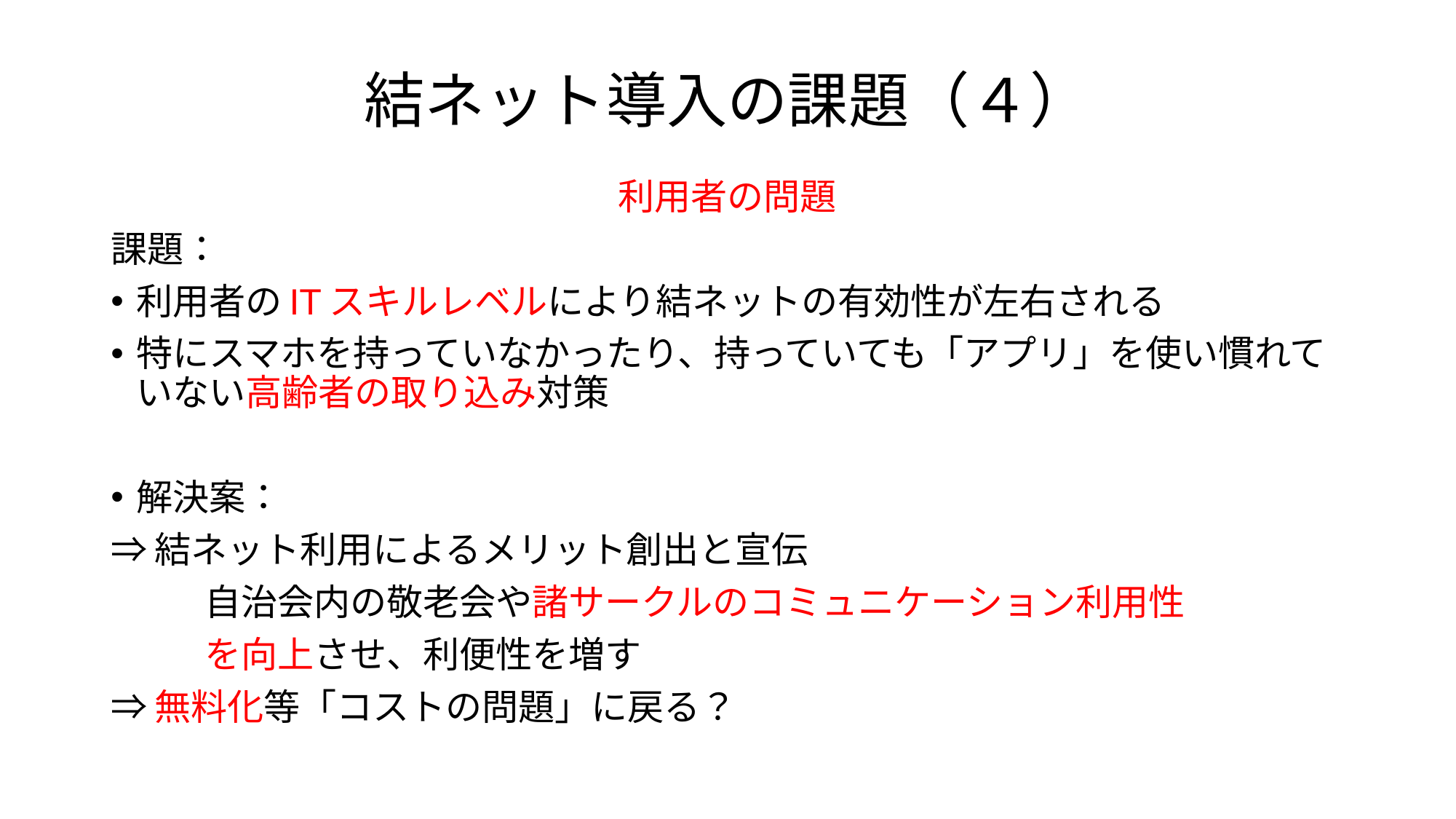

# 結ネット導入の課題（４）
利用者の問題
課題：
利用者のITスキルレベルにより結ネットの有効性が左右される
特にスマホを持っていなかったり、持っていても「アプリ」を使い慣れていない高齢者の取り込み対策

解決案：
⇒結ネット利用によるメリット創出と宣伝
	自治会内の敬老会や諸サークルのコミュニケーション利用性
	を向上させ、利便性を増す
⇒無料化等「コストの問題」に戻る？